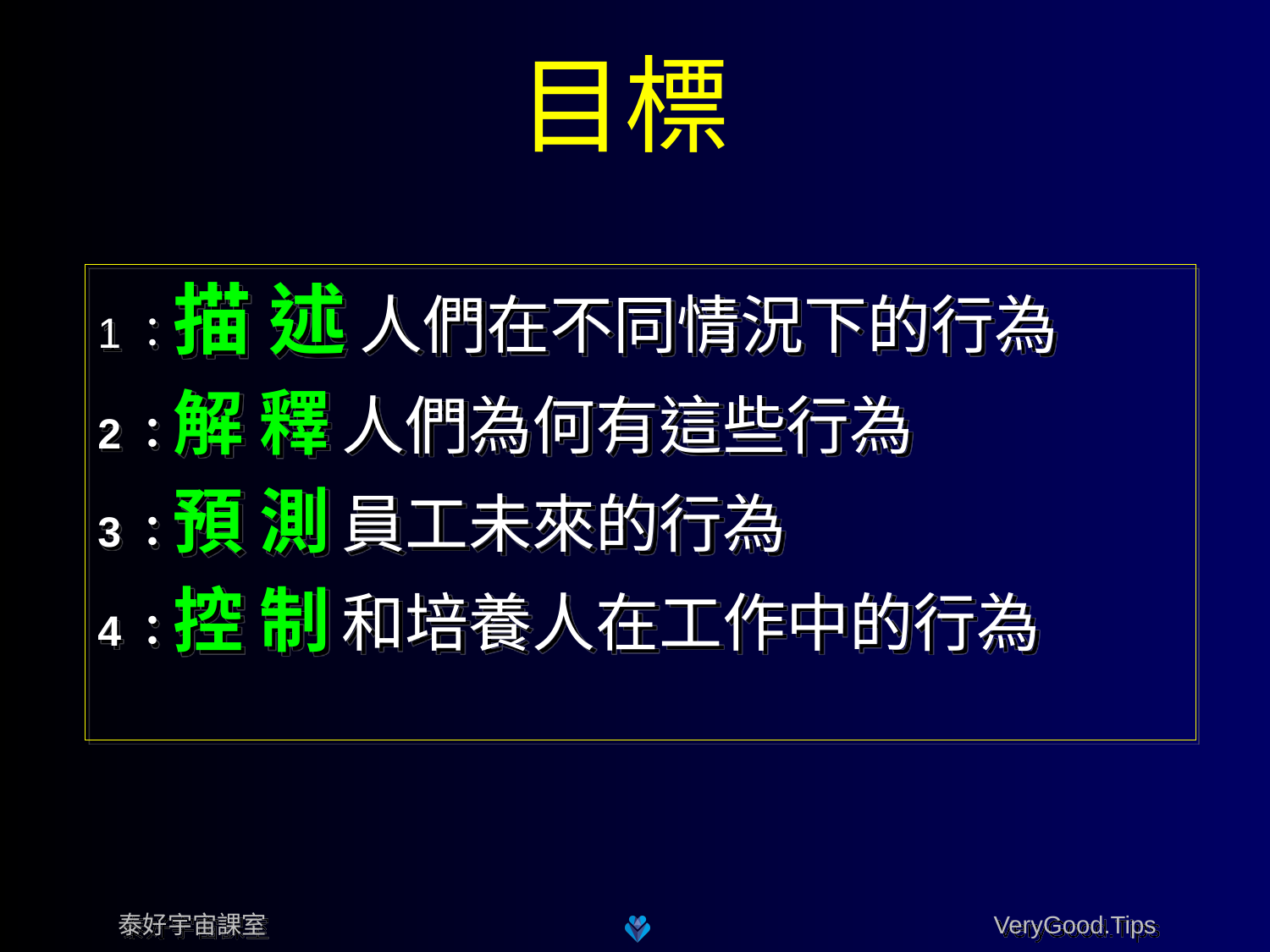

# 目標
1：描 述 人們在不同情況下的行為
2：解 釋 人們為何有這些行為
3：預 測 員工未來的行為
4：控 制 和培養人在工作中的行為